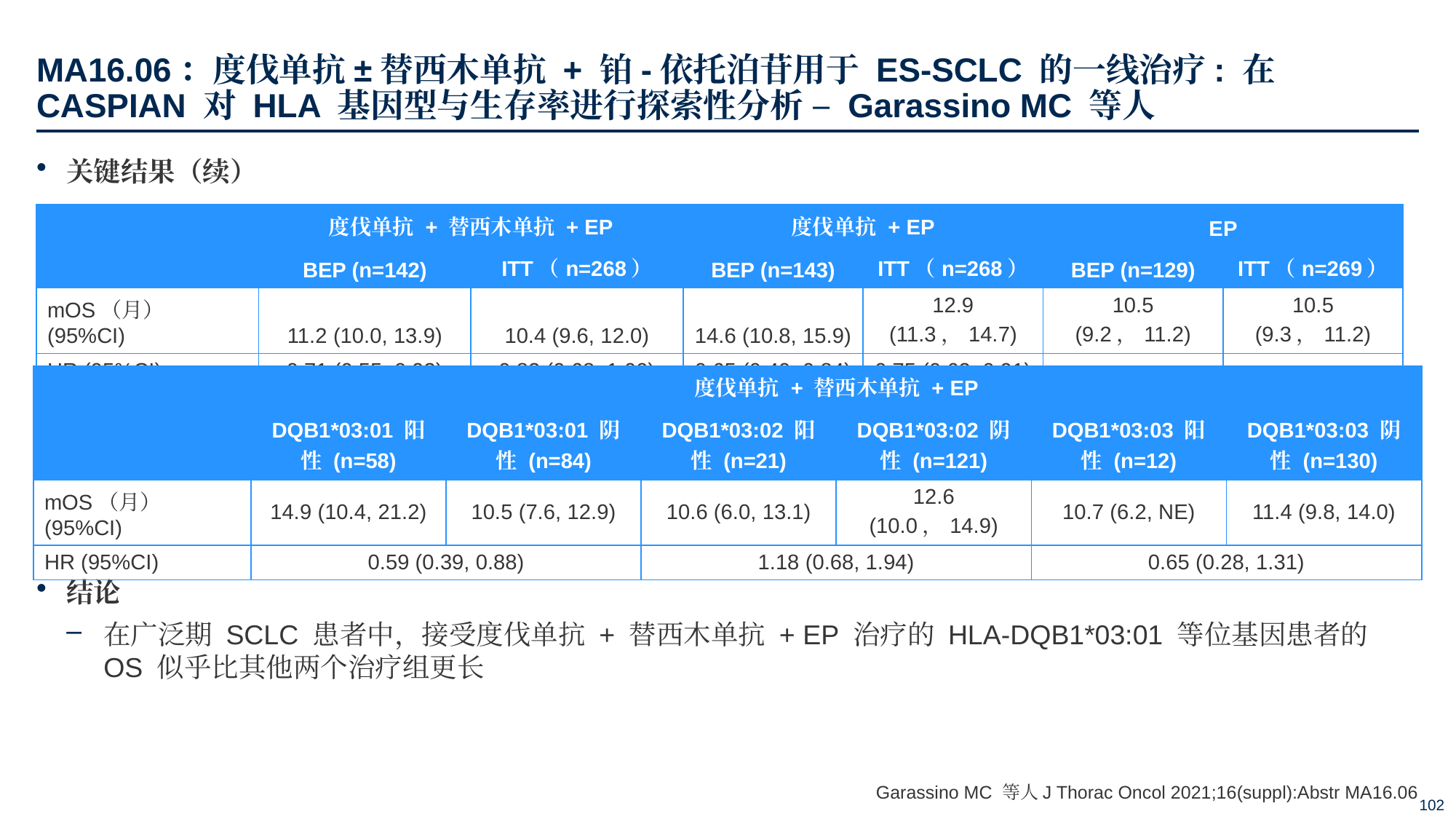

# MA16.06：度伐单抗±替西木单抗 + 铂-依托泊苷用于 ES-SCLC 的一线治疗: 在 CASPIAN 对 HLA 基因型与生存率进行探索性分析 – Garassino MC 等人
关键结果（续）
结论
在广泛期 SCLC 患者中，接受度伐单抗 + 替西木单抗 + EP 治疗的 HLA-DQB1*03:01 等位基因患者的 OS 似乎比其他两个治疗组更长
|  | 度伐单抗 + 替西木单抗 + EP |  | 度伐单抗 + EP |  | EP |  |
| --- | --- | --- | --- | --- | --- | --- |
|  | BEP (n=142) | ITT（n=268） | BEP (n=143) | ITT（n=268） | BEP (n=129) | ITT（n=269） |
| mOS（月） (95%CI) | 11.2 (10.0, 13.9) | 10.4 (9.6, 12.0) | 14.6 (10.8, 15.9) | 12.9 (11.3，14.7) | 10.5 (9.2，11.2) | 10.5 (9.3，11.2) |
| HR (95%CI) | 0.71 (0.55, 0.93) | 0.82 (0.68, 1.00) | 0.65 (0.49, 0.84) | 0.75 (0.62, 0.91) | - | - |
|  | 度伐单抗 + 替西木单抗 + EP |  |  |  |  |  |
| --- | --- | --- | --- | --- | --- | --- |
|  | DQB1\*03:01 阳性 (n=58) | DQB1\*03:01 阴性 (n=84) | DQB1\*03:02 阳性 (n=21) | DQB1\*03:02 阴性 (n=121) | DQB1\*03:03 阳性 (n=12) | DQB1\*03:03 阴性 (n=130) |
| mOS（月） (95%CI) | 14.9 (10.4, 21.2) | 10.5 (7.6, 12.9) | 10.6 (6.0, 13.1) | 12.6 (10.0，14.9) | 10.7 (6.2, NE) | 11.4 (9.8, 14.0) |
| HR (95%CI) | 0.59 (0.39, 0.88) |  | 1.18 (0.68, 1.94) |  | 0.65 (0.28, 1.31) |  |
Garassino MC 等人J Thorac Oncol 2021;16(suppl):Abstr MA16.06